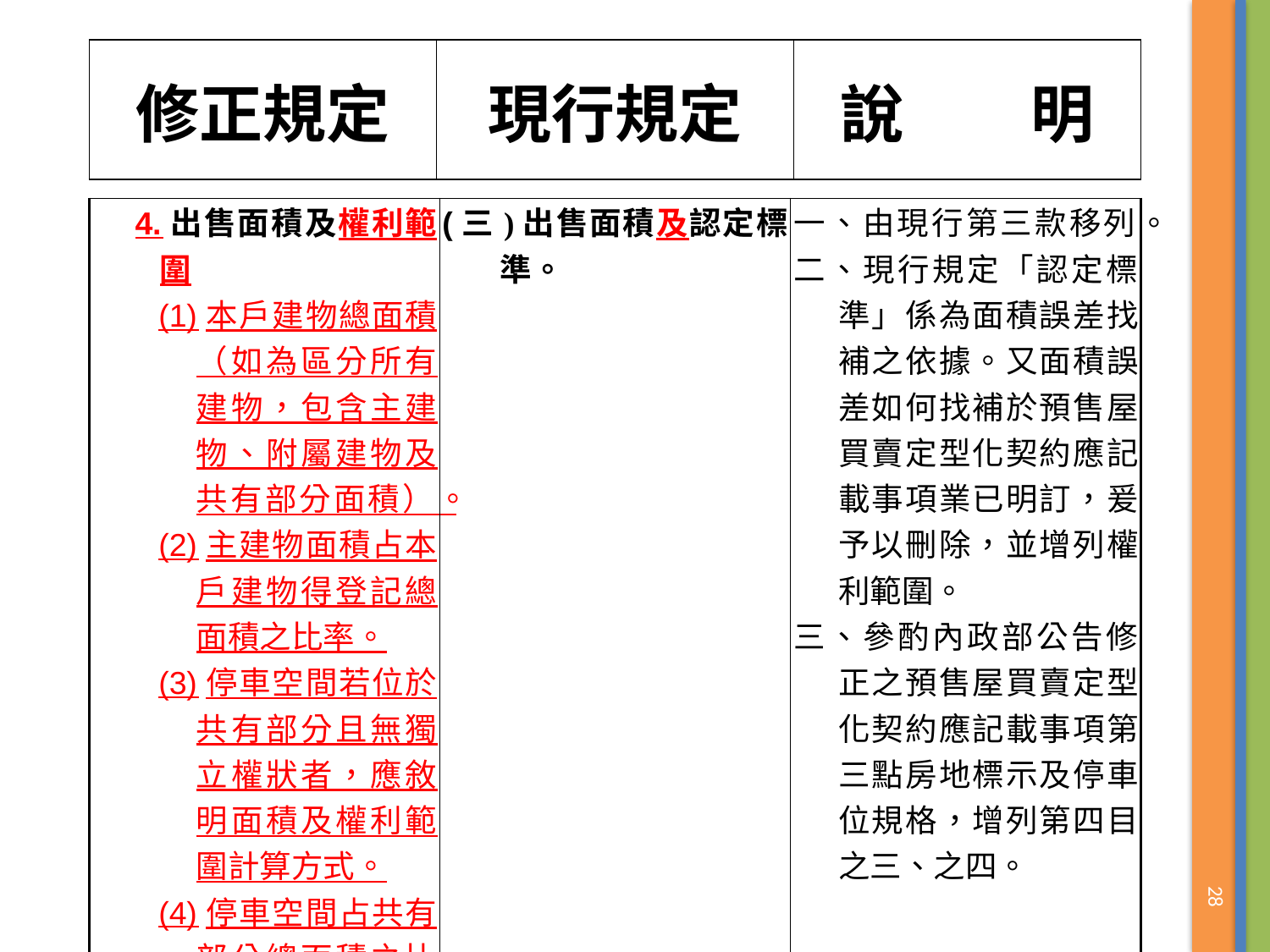

| 修正規定 | 現行規定 | 說　　明 |
| --- | --- | --- |
| 4.出售面積及權利範圍 (1)本戶建物總面積（如為區分所有建物，包含主建物、附屬建物及共有部分面積）。 (2)主建物面積占本戶建物得登記總面積之比率。 (3)停車空間若位於共有部分且無獨立權狀者，應敘明面積及權利範圍計算方式。 (4)停車空間占共有部分總面積之比率。 | (三)出售面積及認定標準。 | 一、由現行第三款移列。 二、現行規定「認定標準」係為面積誤差找補之依據。又面積誤差如何找補於預售屋買賣定型化契約應記載事項業已明訂，爰予以刪除，並增列權利範圍。 三、參酌內政部公告修正之預售屋買賣定型化契約應記載事項第三點房地標示及停車位規格，增列第四目之三、之四。 |
| --- | --- | --- |
28